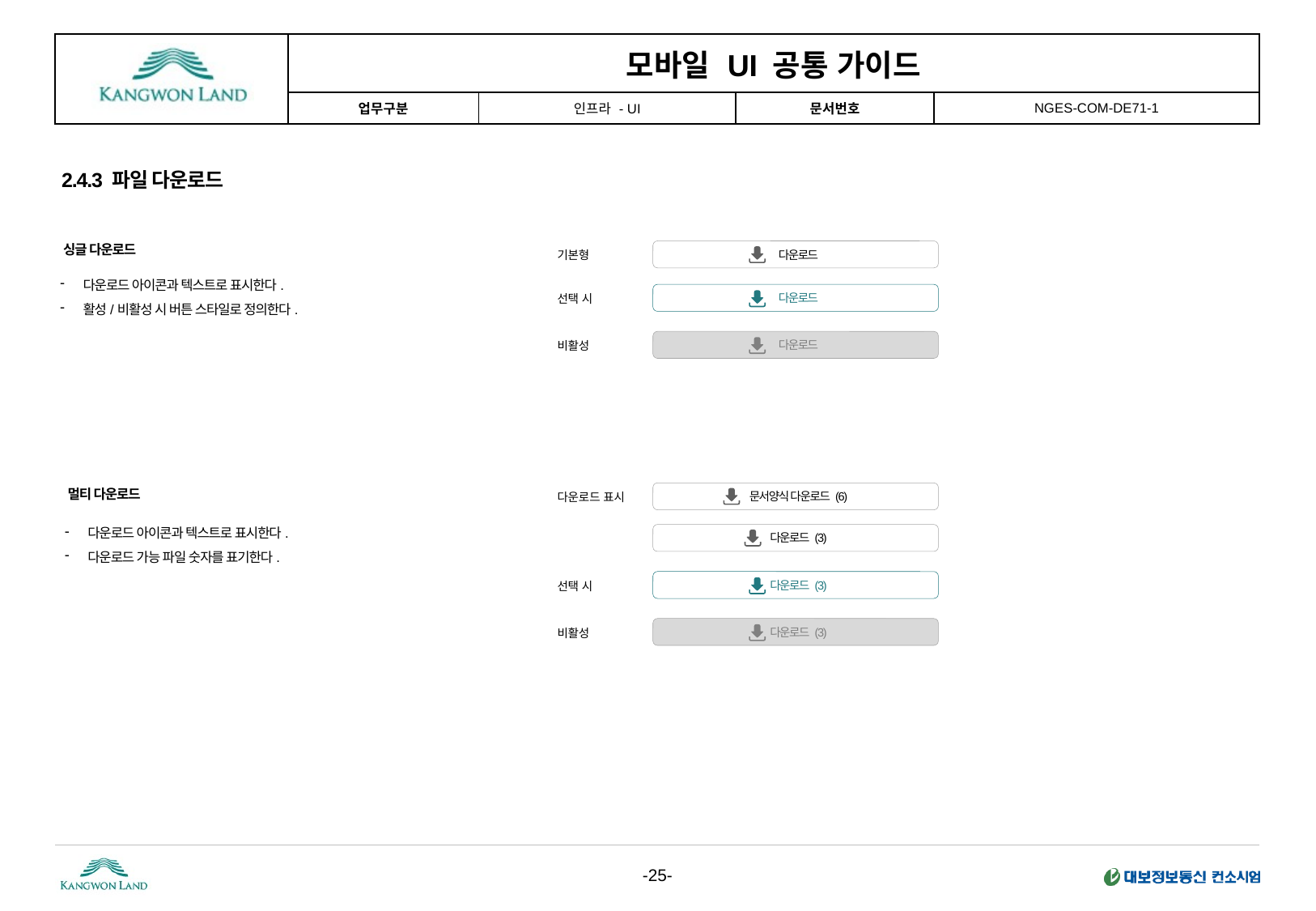

2.4.3 파일 다운로드
싱글 다운로드
다운로드 아이콘과 텍스트로 표시한다.
활성/비활성 시 버튼 스타일로 정의한다.
 다운로드
기본형

 다운로드
선택 시

 다운로드
비활성

멀티 다운로드
다운로드 아이콘과 텍스트로 표시한다.
다운로드 가능 파일 숫자를 표기한다.
 문서양식 다운로드 (6)
다운로드 표시

 다운로드 (3)

 다운로드 (3)
선택 시

 다운로드 (3)
비활성